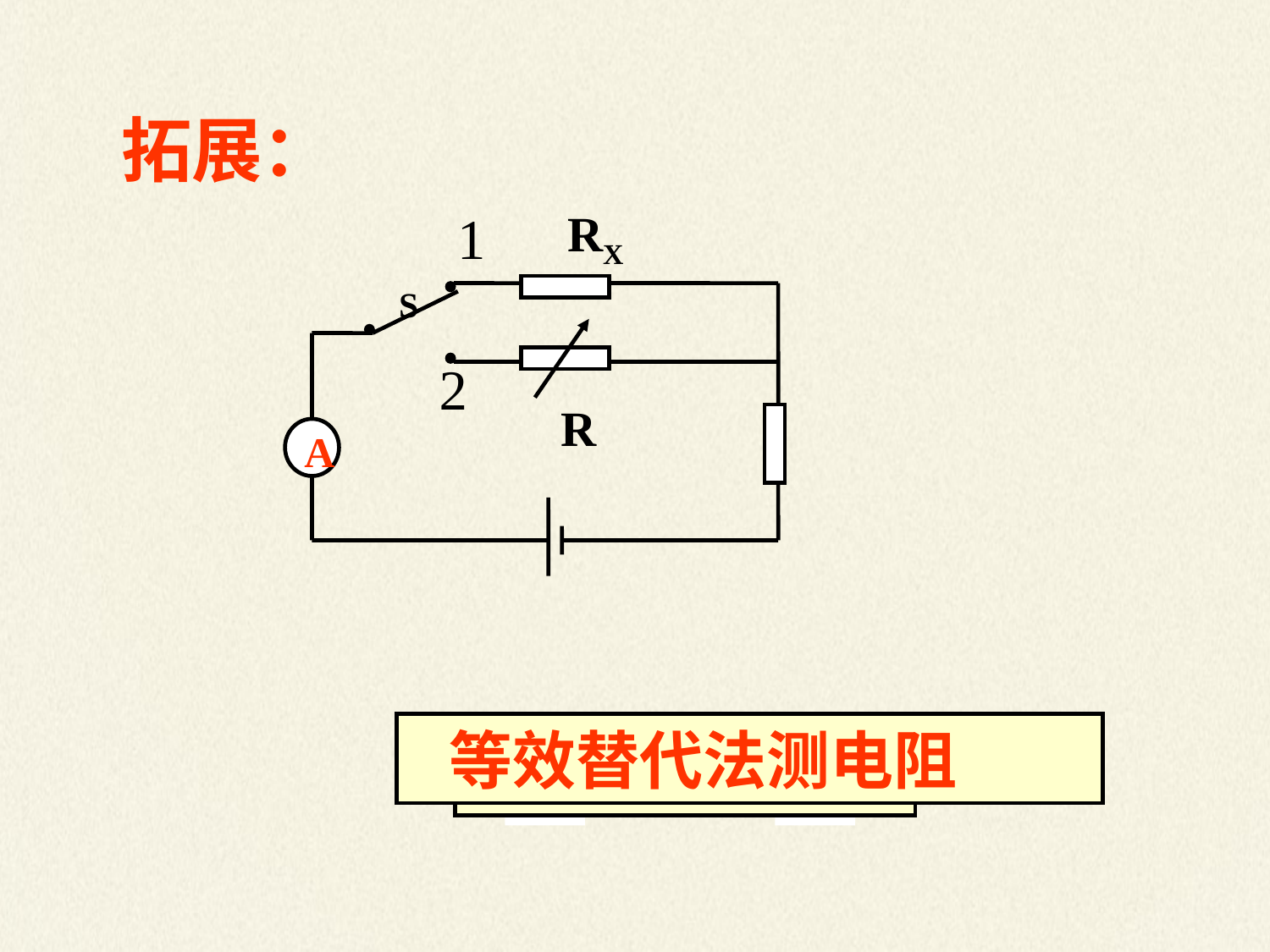

拓展：
RX

S

2

R

A

1
  等效替代法测电阻
   RX              R

I1
I2